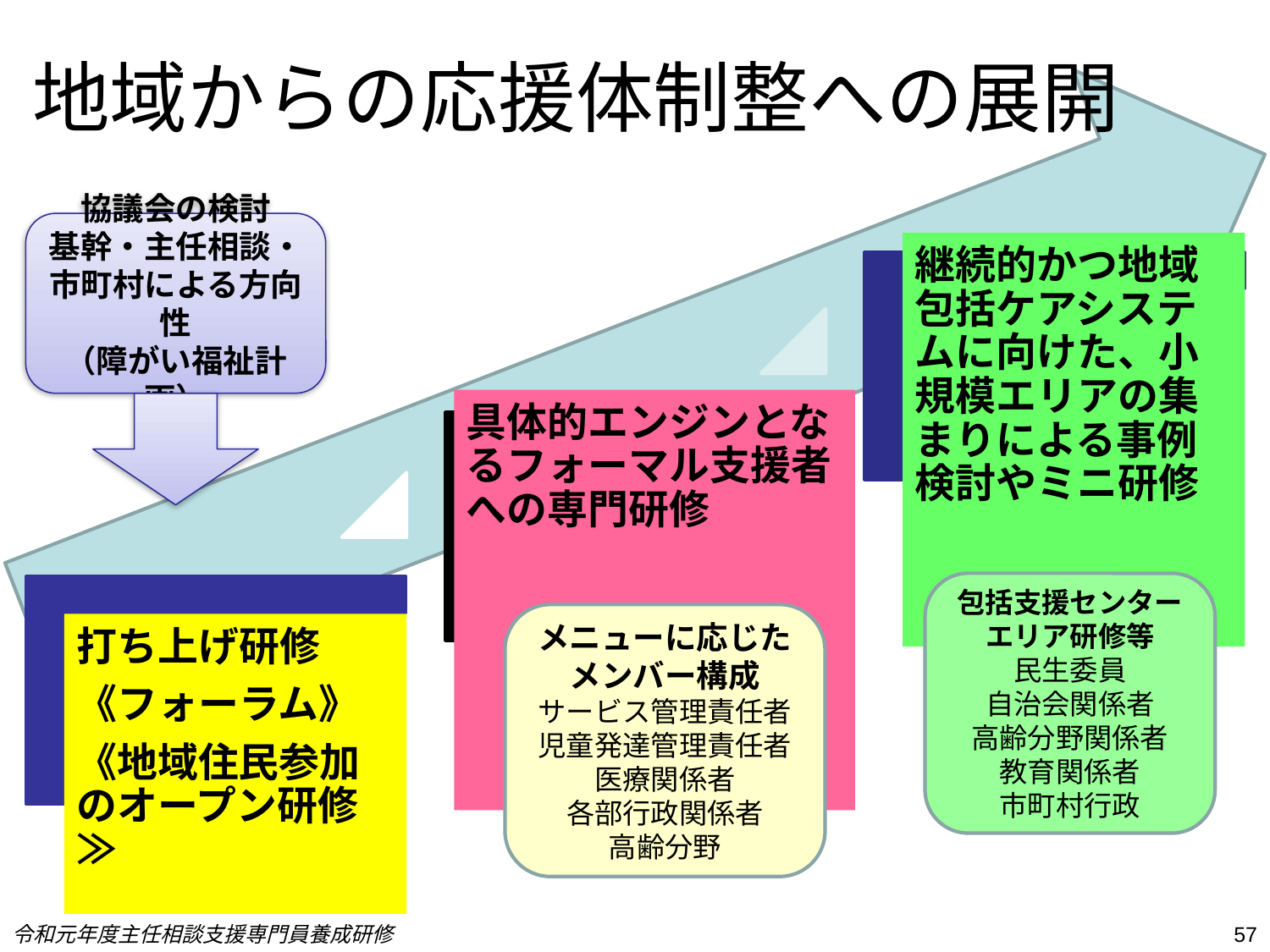

# 地域からの応援体制整への展開
協議会の検討
基幹・主任相談・市町村による方向性
（障がい福祉計画）
打ち上げ研修
《フォーラム》
《地域住民参加のオープン研修≫
具体的エンジンとなるフォーマル支援者への専門研修

継続的かつ地域包括ケアシステムに向けた、小規模エリアの集まりによる事例検討やミニ研修

包括支援センター
エリア研修等
民生委員
自治会関係者
高齢分野関係者
教育関係者
市町村行政
メニューに応じた
メンバー構成
サービス管理責任者児童発達管理責任者
医療関係者
各部行政関係者
高齢分野
令和元年度主任相談支援専門員養成研修

57